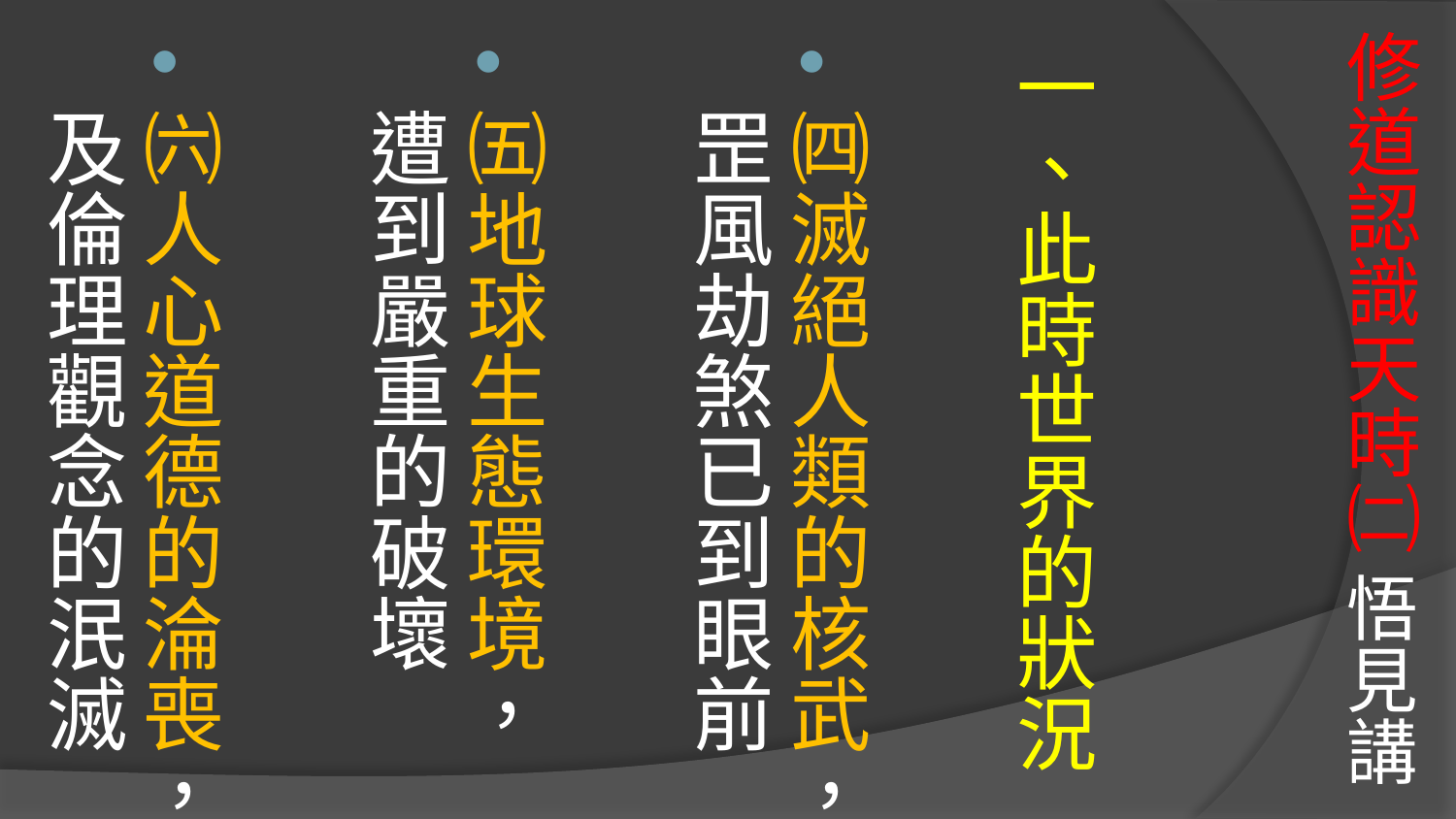

# 修道認識天時㈡ 悟見講
一、此時世界的狀況

㈣滅絕人類的核武，罡風劫煞已到眼前

㈤地球生態環境，遭到嚴重的破壞

㈥人心道德的淪喪，及倫理觀念的泯滅